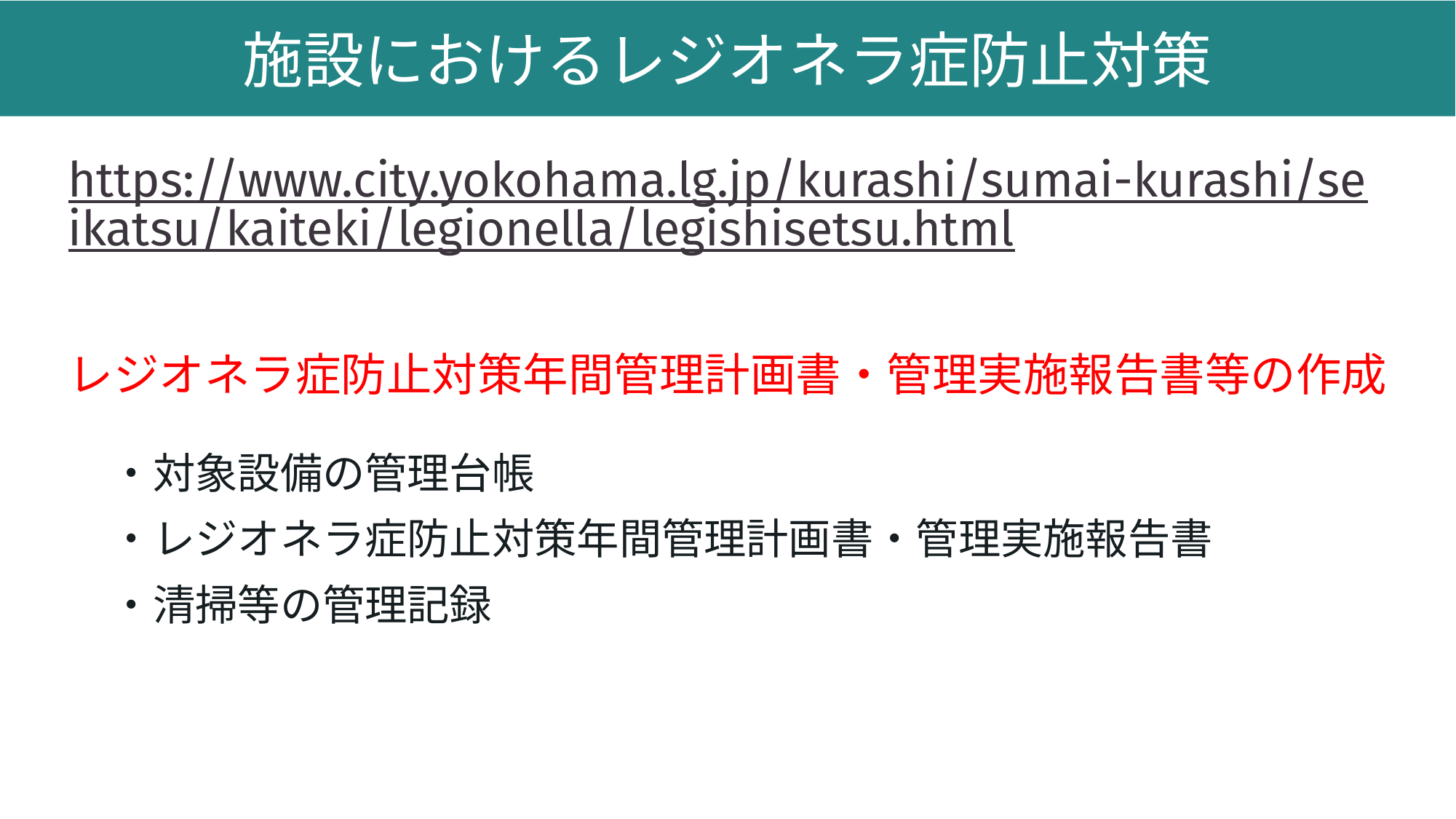

施設におけるレジオネラ症防止対策
https://www.city.yokohama.lg.jp/kurashi/sumai-kurashi/seikatsu/kaiteki/legionella/legishisetsu.html
レジオネラ症防止対策年間管理計画書・管理実施報告書等の作成
　・対象設備の管理台帳
　・レジオネラ症防止対策年間管理計画書・管理実施報告書
　・清掃等の管理記録